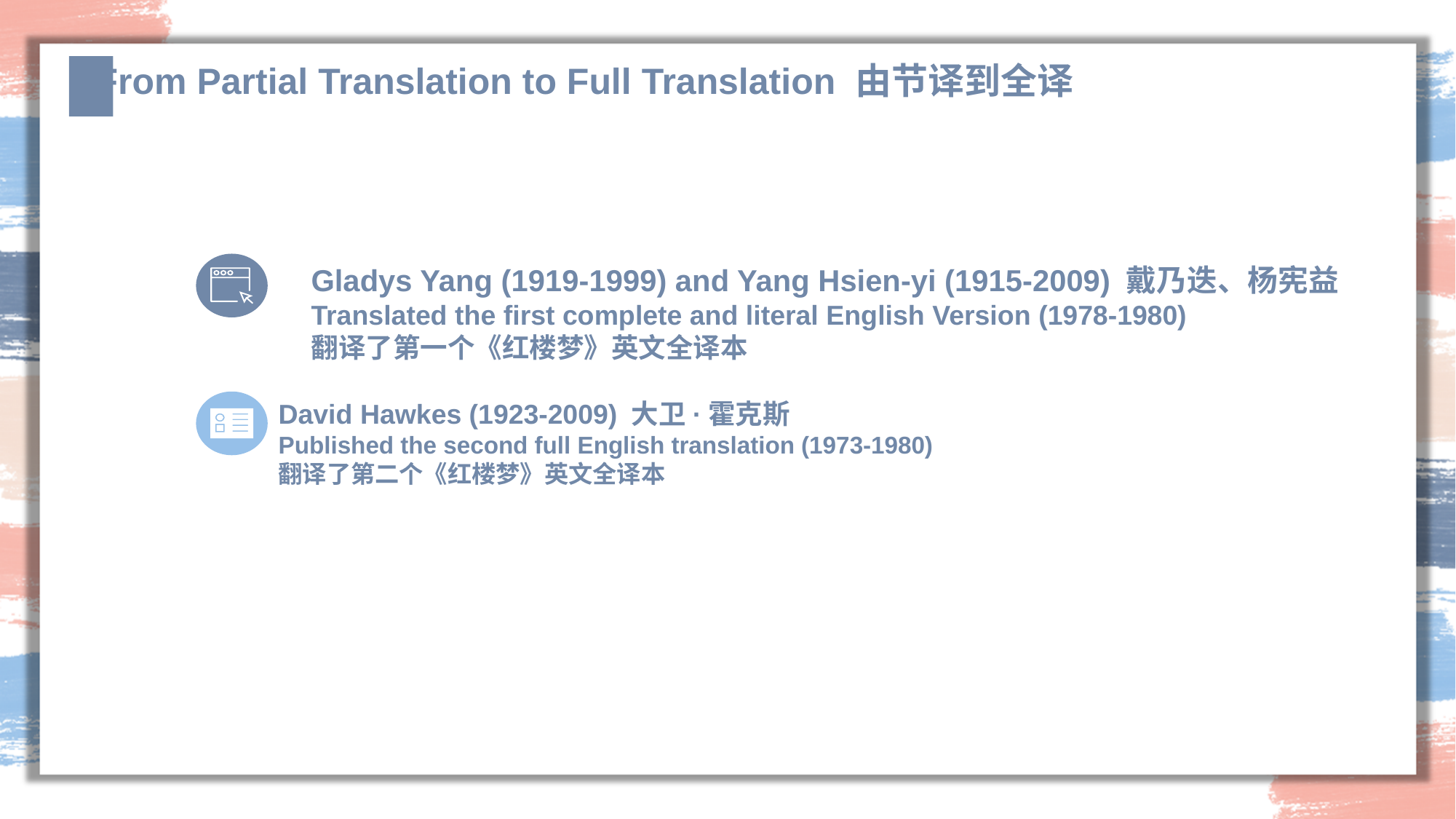

From Partial Translation to Full Translation 由节译到全译

Gladys Yang (1919-1999) and Yang Hsien-yi (1915-2009) 戴乃迭、杨宪益
Translated the first complete and literal English Version (1978-1980)
翻译了第一个《红楼梦》英文全译本

David Hawkes (1923-2009) 大卫·霍克斯
Published the second full English translation (1973-1980)
翻译了第二个《红楼梦》英文全译本